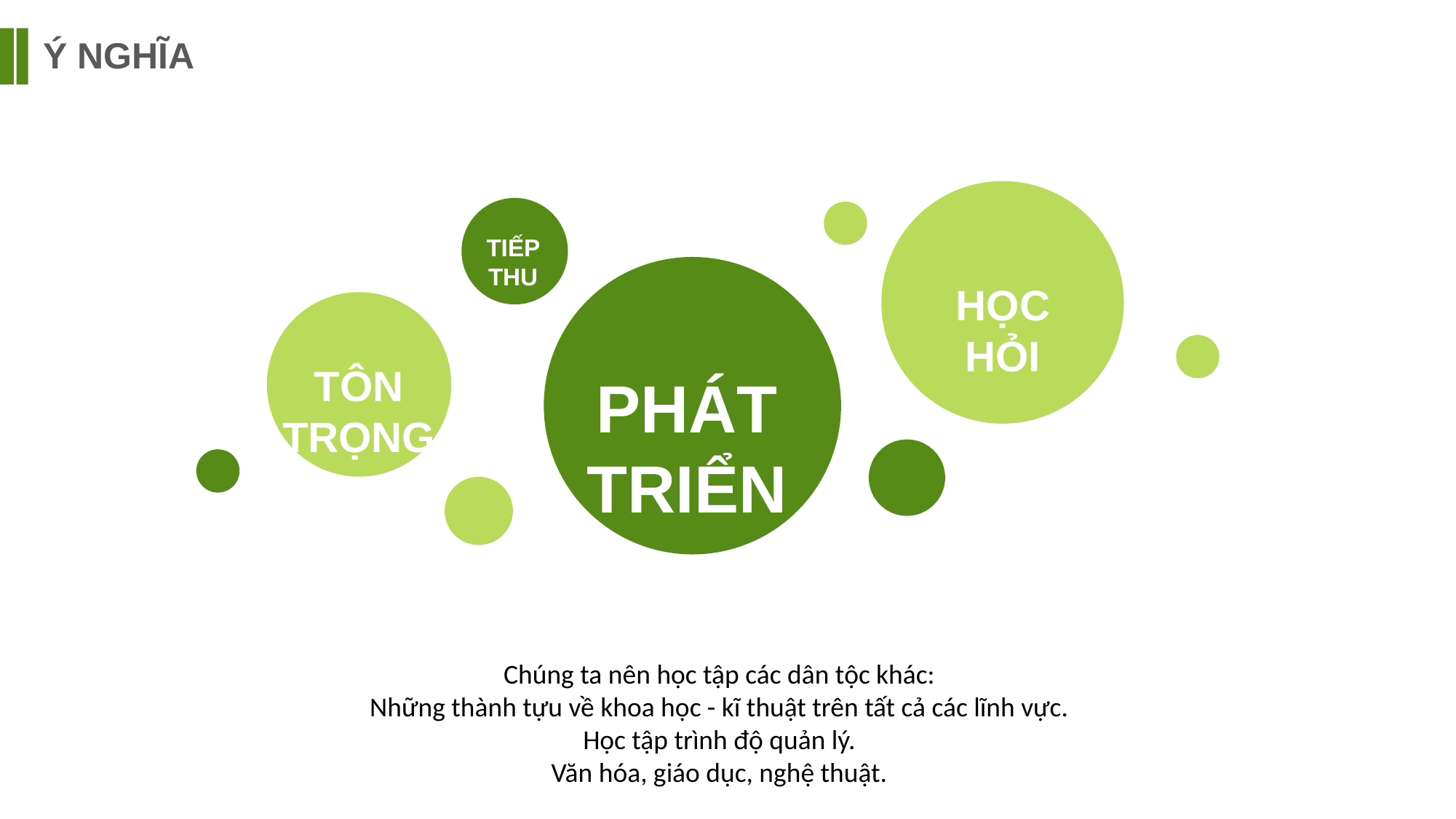

Ý NGHĨA

TIẾP THU

HỌC HỎI

TÔN TRỌNG
PHÁT TRIỂN
关键词

Chúng ta nên học tập các dân tộc khác:
Những thành tựu về khoa học - kĩ thuật trên tất cả các lĩnh vực.
Học tập trình độ quản lý.
Văn hóa, giáo dục, nghệ thuật.